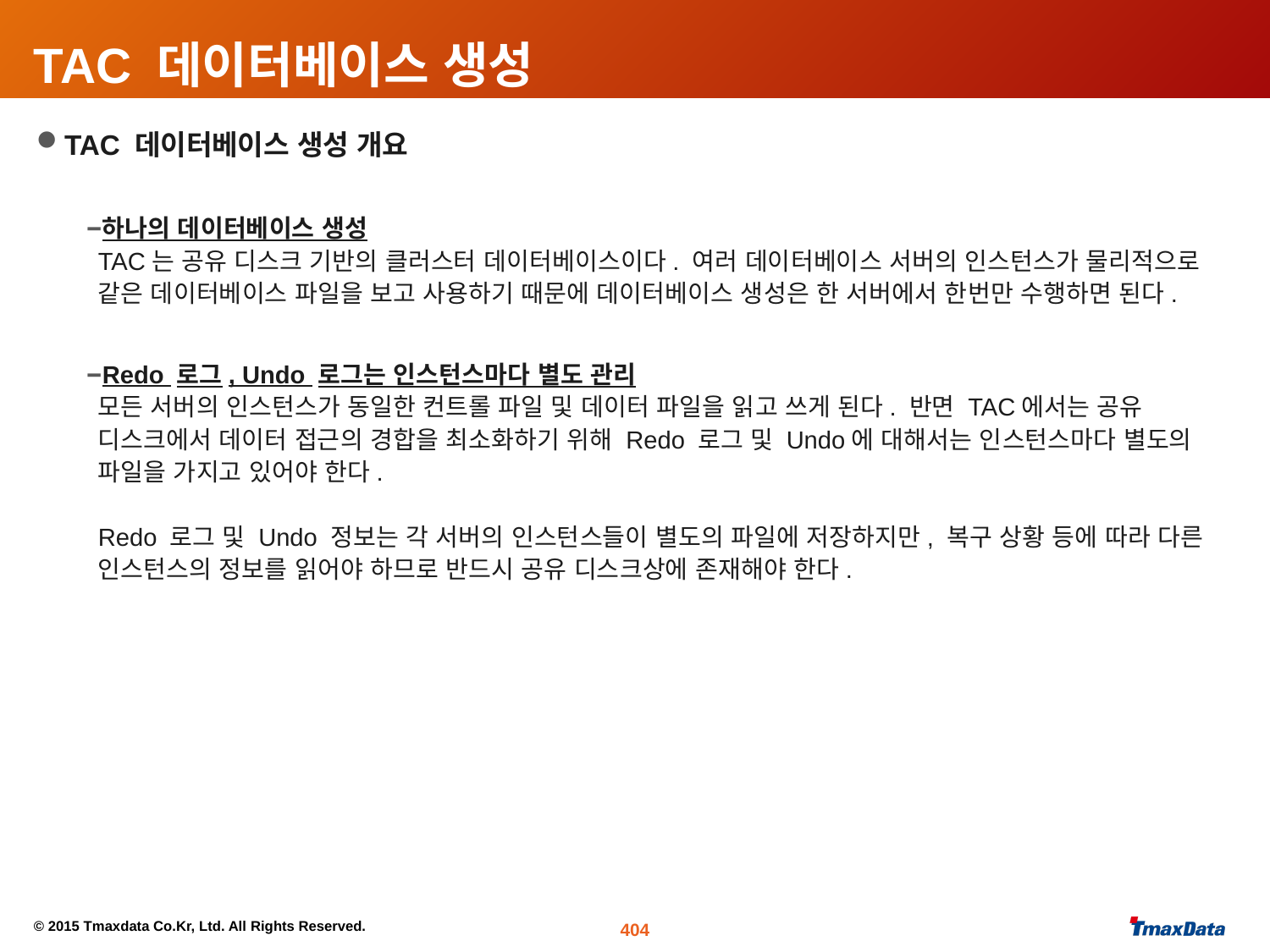

# TAC 데이터베이스 생성
TAC 데이터베이스 생성 개요

하나의 데이터베이스 생성
TAC는 공유 디스크 기반의 클러스터 데이터베이스이다. 여러 데이터베이스 서버의 인스턴스가 물리적으로 같은 데이터베이스 파일을 보고 사용하기 때문에 데이터베이스 생성은 한 서버에서 한번만 수행하면 된다.

Redo 로그, Undo 로그는 인스턴스마다 별도 관리
모든 서버의 인스턴스가 동일한 컨트롤 파일 및 데이터 파일을 읽고 쓰게 된다. 반면 TAC에서는 공유 디스크에서 데이터 접근의 경합을 최소화하기 위해 Redo 로그 및 Undo에 대해서는 인스턴스마다 별도의 파일을 가지고 있어야 한다.
Redo 로그 및 Undo 정보는 각 서버의 인스턴스들이 별도의 파일에 저장하지만, 복구 상황 등에 따라 다른 인스턴스의 정보를 읽어야 하므로 반드시 공유 디스크상에 존재해야 한다.